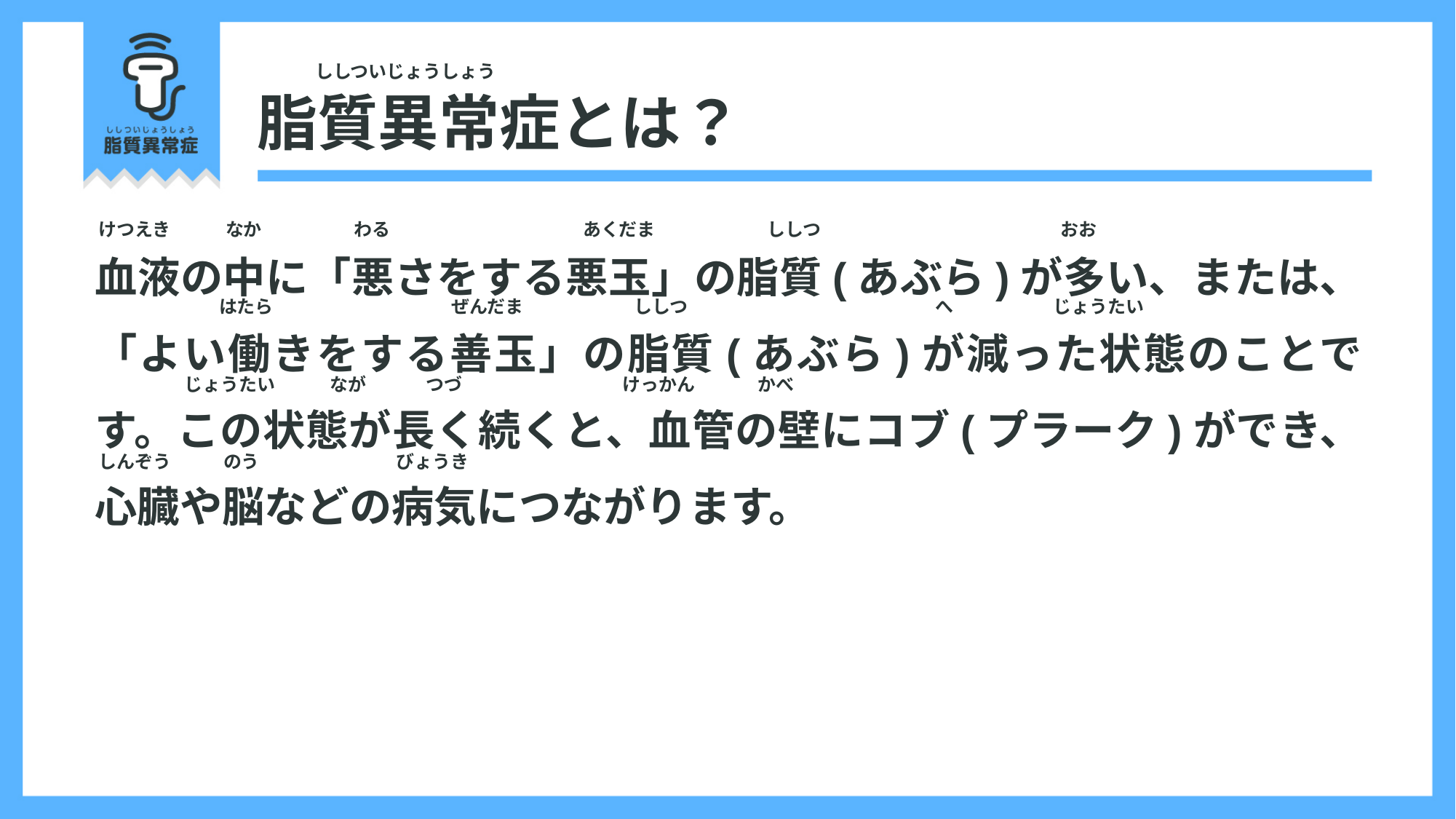

ししついじょうしょう
脂質異常症とは？
	けつえき	なか	わる	あくだま	ししつ	おお
血液の中に「悪さをする悪玉」の脂質(あぶら)が多い、または、「よい働きをする善玉」の脂質(あぶら)が減った状態のことです。この状態が長く続くと、血管の壁にコブ(プラーク)ができ、
心臓や脳などの病気につながります。
	はたら	ぜんだま	ししつ	へ	じょうたい
	じょうたい	なが	つづ	けっかん	かべ
	しんぞう	のう	びょうき